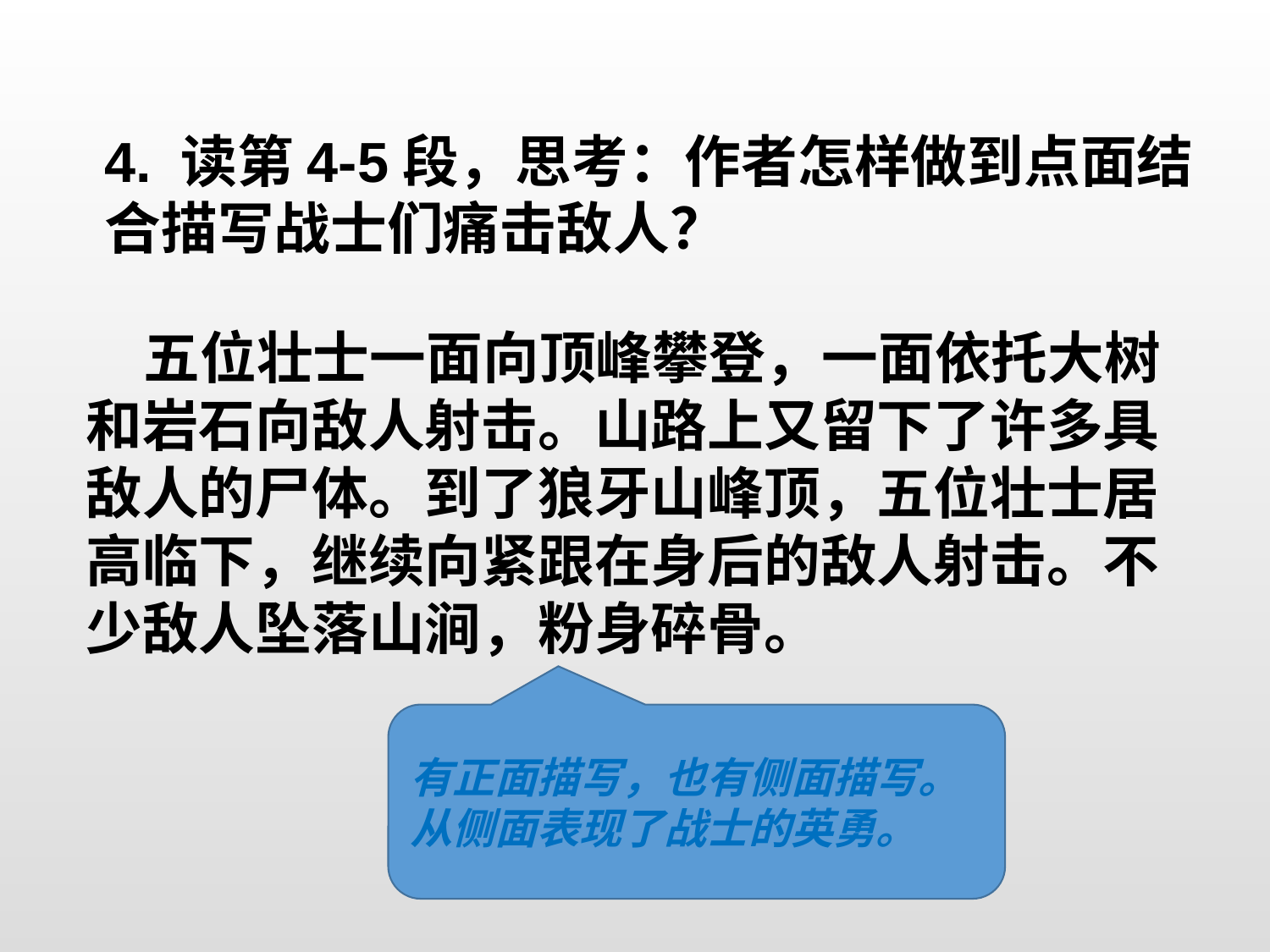

4. 读第4-5段，思考：作者怎样做到点面结合描写战士们痛击敌人？
     五位壮士一面向顶峰攀登，一面依托大树和岩石向敌人射击。山路上又留下了许多具敌人的尸体。到了狼牙山峰顶，五位壮士居高临下，继续向紧跟在身后的敌人射击。不少敌人坠落山涧，粉身碎骨。
有正面描写，也有侧面描写。从侧面表现了战士的英勇。